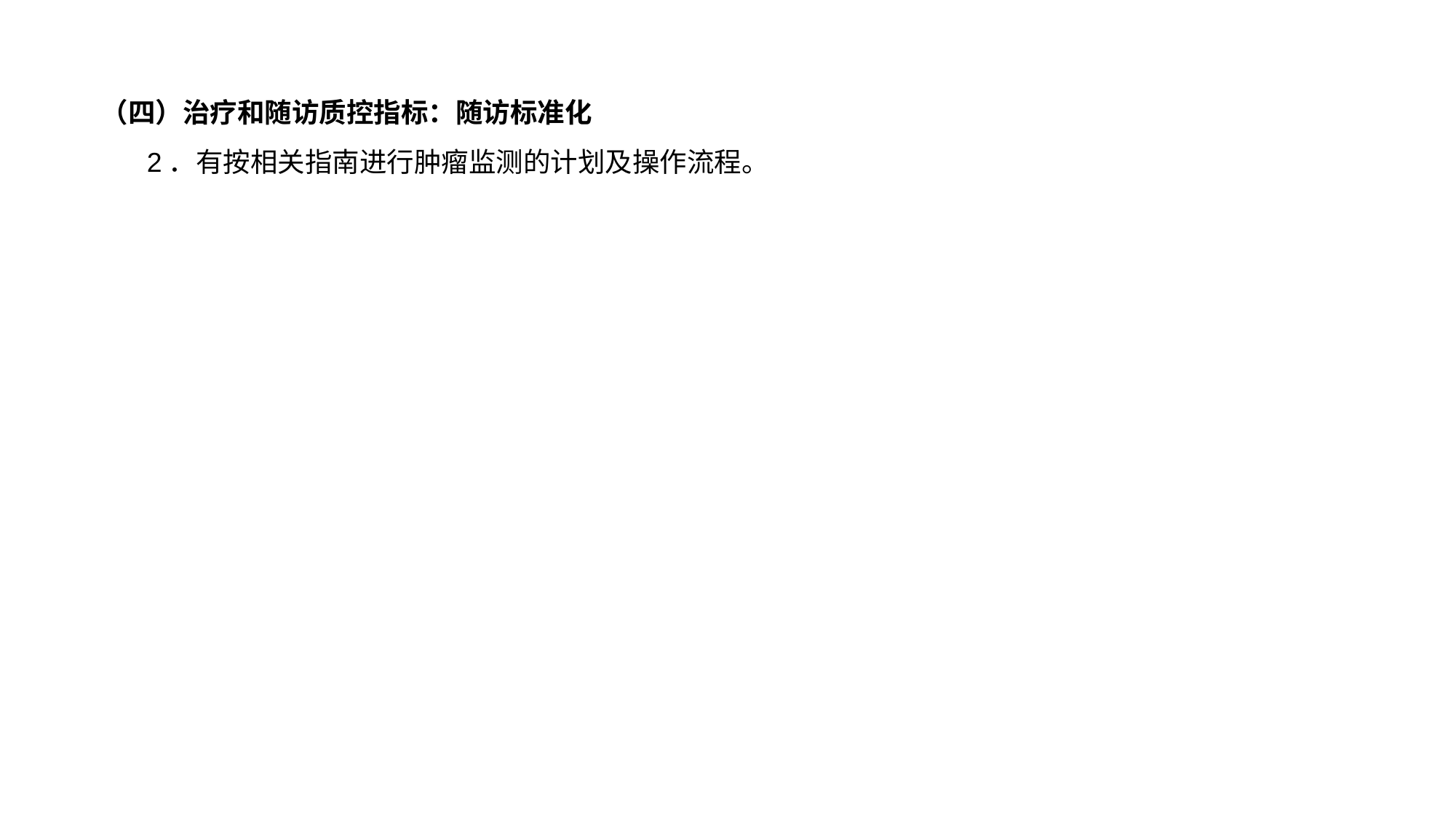

（四）治疗和随访质控指标：随访标准化
      2．有按相关指南进行肿瘤监测的计划及操作流程。